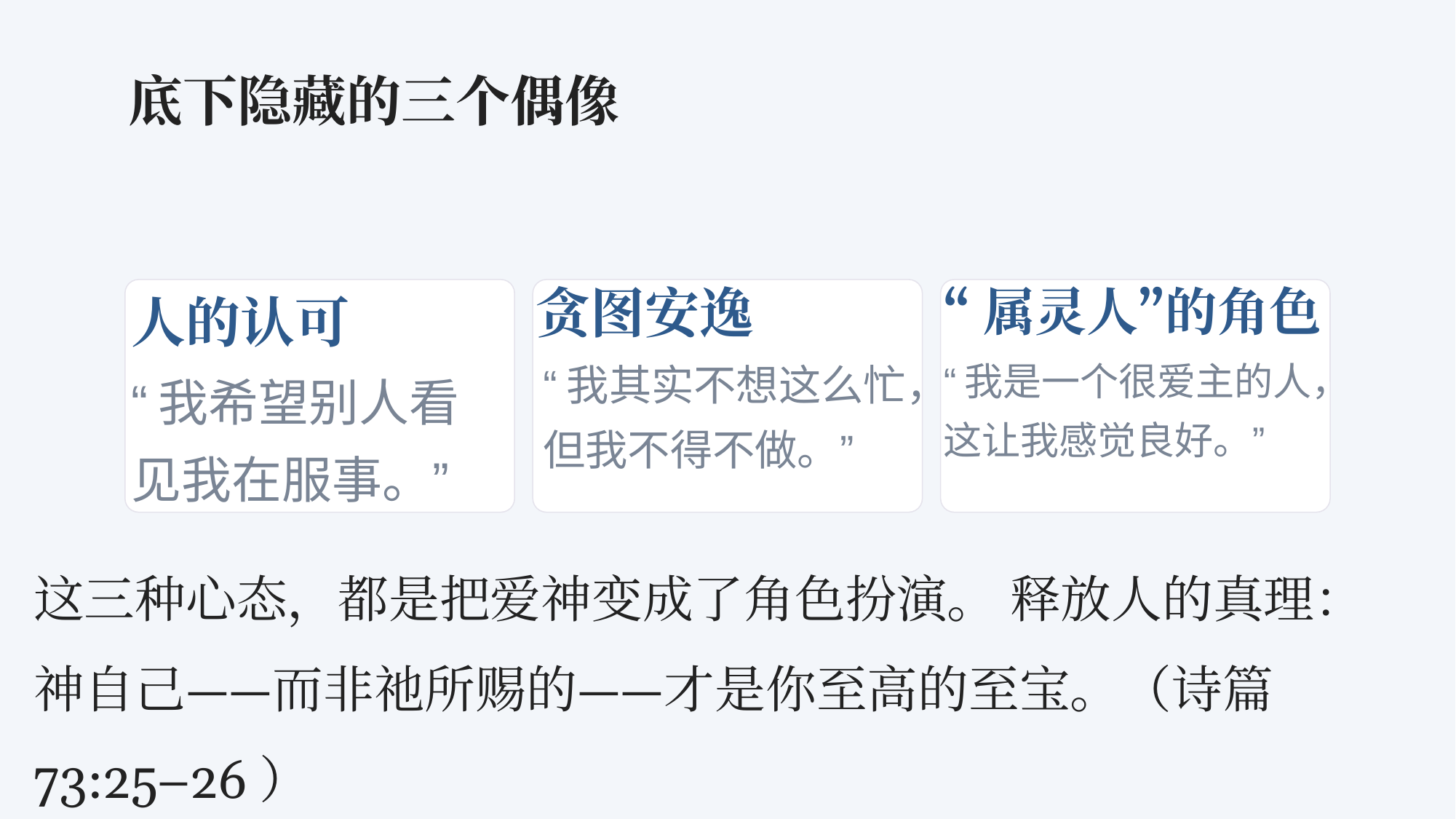

底下隐藏的三个偶像

贪图安逸
“属灵人”的角色
人的认可
“我其实不想这么忙，但我不得不做。”
“我是一个很爱主的人，这让我感觉良好。”
“我希望别人看见我在服事。”
这三种心态，都是把爱神变成了角色扮演。 释放人的真理：神自己——而非祂所赐的——才是你至高的至宝。（诗篇 73:25–26）